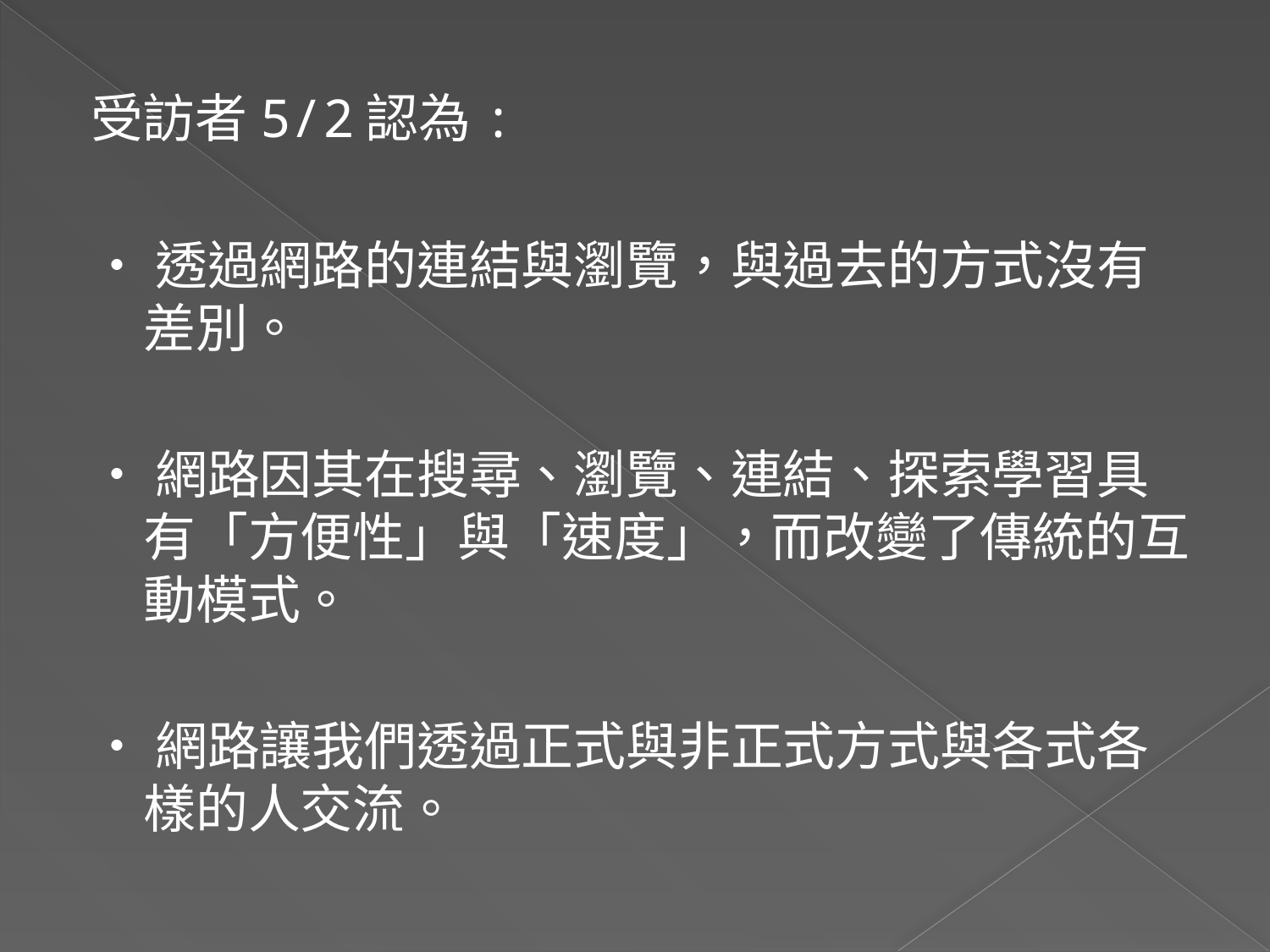

受訪者5/2認為:

‧透過網路的連結與瀏覽，與過去的方式沒有差別。

‧網路因其在搜尋、瀏覽、連結、探索學習具有「方便性」與「速度」，而改變了傳統的互動模式。

‧網路讓我們透過正式與非正式方式與各式各樣的人交流。